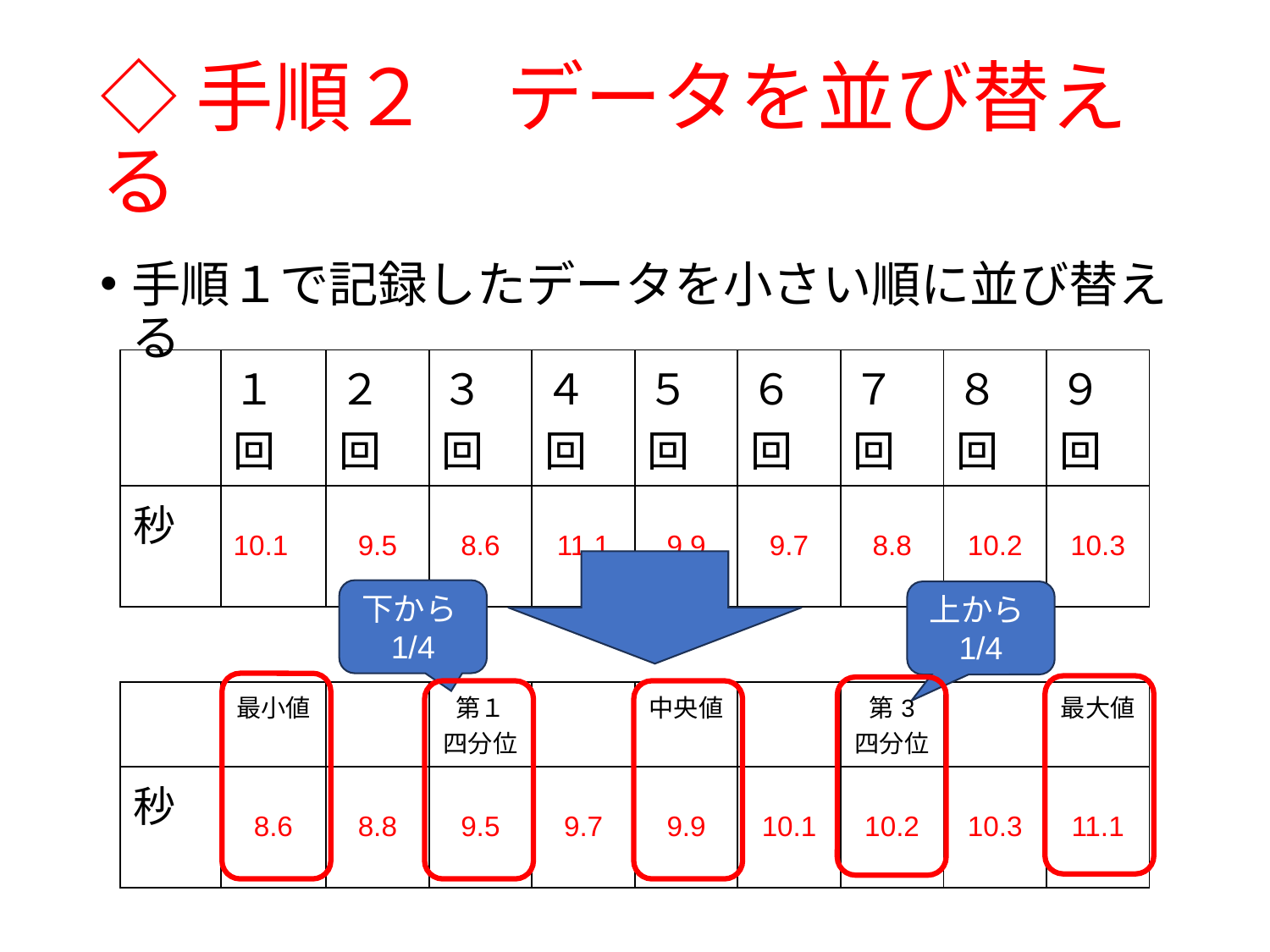

# ◇手順２　データを並び替える
手順１で記録したデータを小さい順に並び替える
|  | １回 | ２回 | ３回 | ４回 | ５回 | ６回 | ７回 | ８回 | ９回 |
| --- | --- | --- | --- | --- | --- | --- | --- | --- | --- |
| 秒 | 10.1 | 9.5 | 8.6 | 11.1 | 9.9 | 9.7 | 8.8 | 10.2 | 10.3 |

下から1/4
上から1/4

|  | 最小値 |  | 第１ 四分位 |  | 中央値 |  | 第3 四分位 |  | 最大値 |
| --- | --- | --- | --- | --- | --- | --- | --- | --- | --- |
| 秒 | 8.6 | 8.8 | 9.5 | 9.7 | 9.9 | 10.1 | 10.2 | 10.3 | 11.1 |